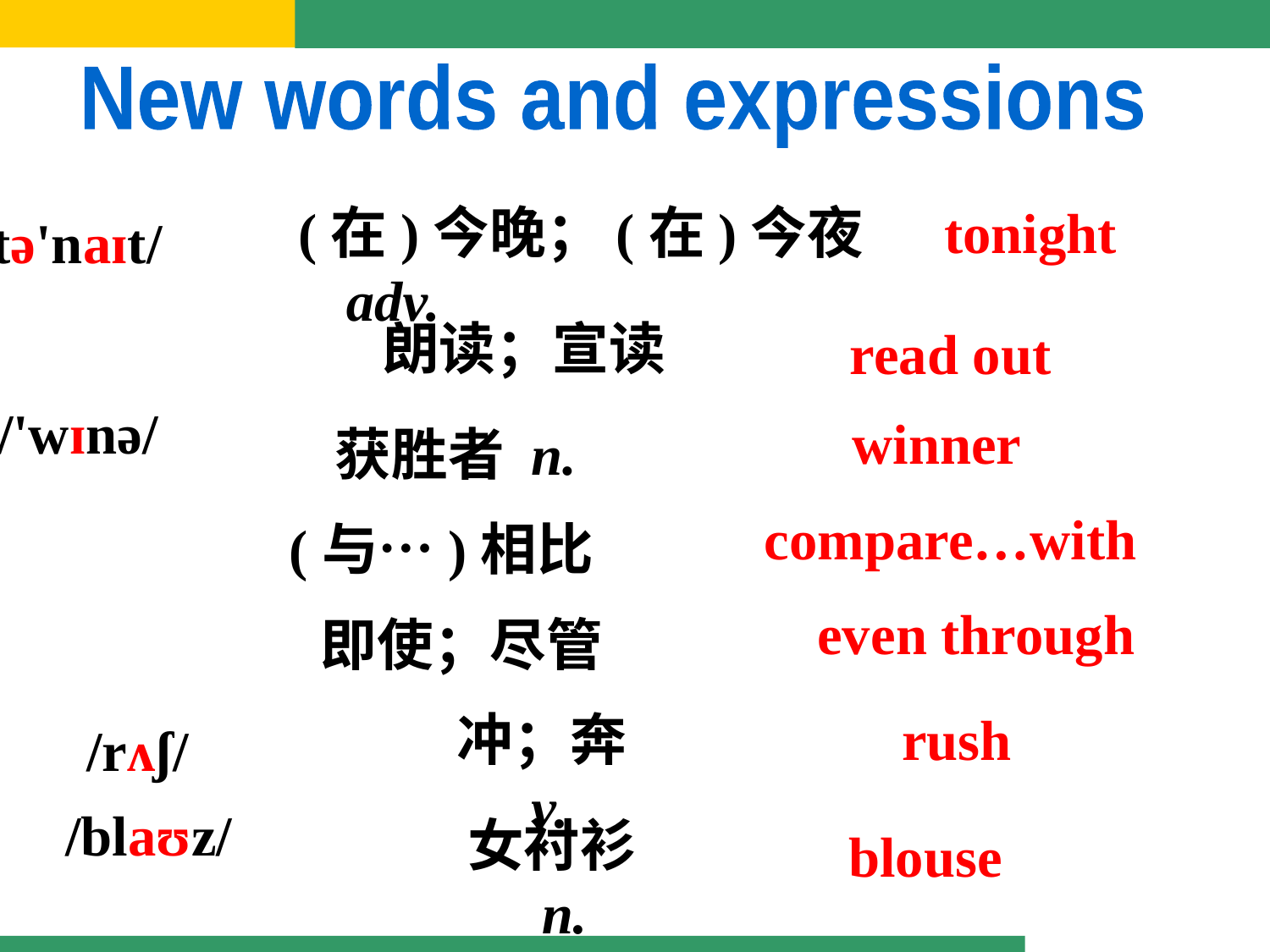

New words and expressions
(在)今晚；(在)今夜 adv.
tonight
/tə'naɪt/

朗读；宣读
read out
/'wɪnə/
 winner
获胜者 n.
compare…with
(与…)相比
even through
即使；尽管
冲；奔 v.
rush
/rʌʃ/
/blaʊz/
女衬衫 n.
blouse